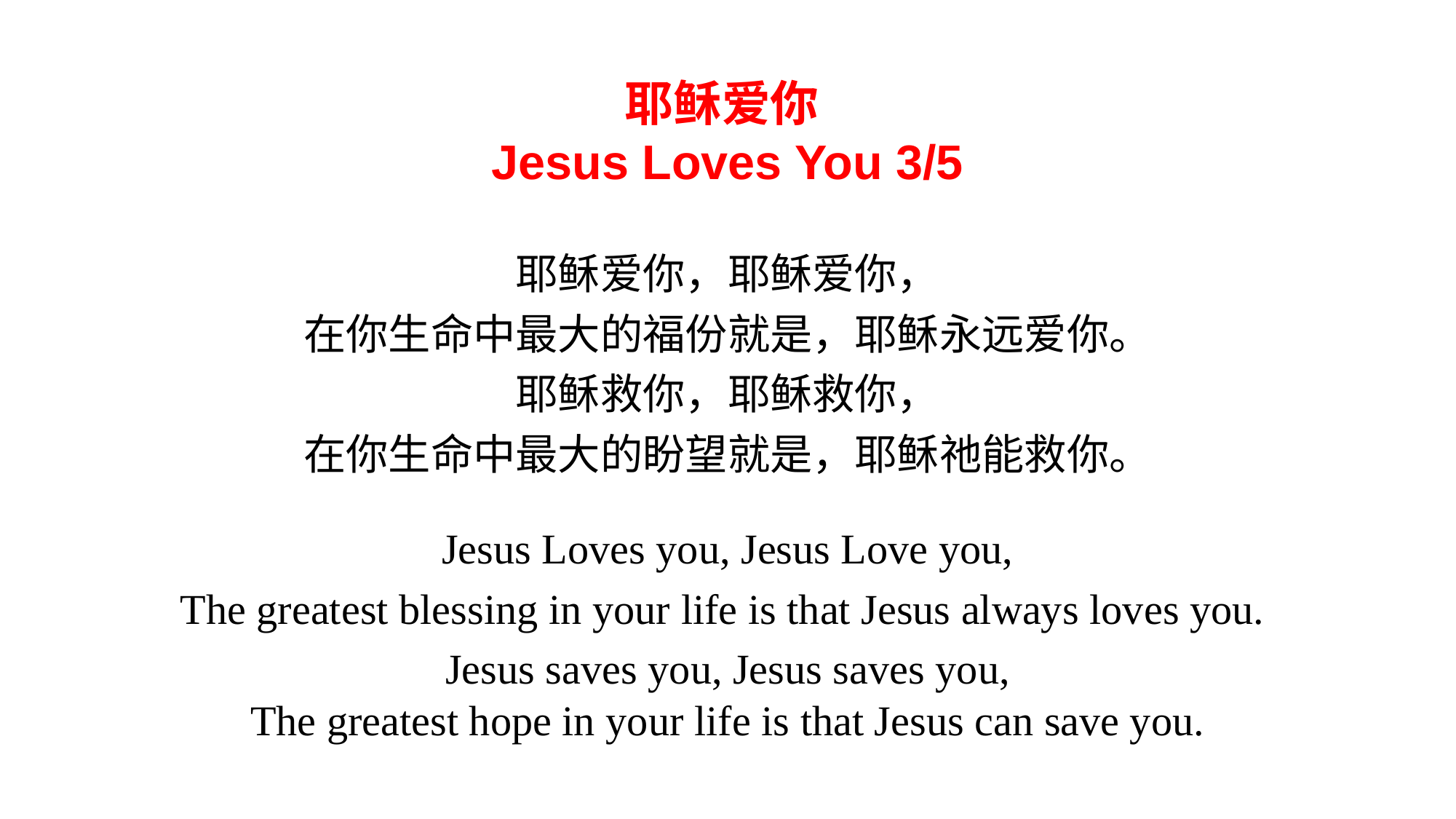

# 耶稣爱你 Jesus Loves You 3/5
耶稣爱你，耶稣爱你，
在你生命中最大的福份就是，耶稣永远爱你。
耶稣救你，耶稣救你，
在你生命中最大的盼望就是，耶稣祂能救你。

Jesus Loves you, Jesus Love you,
The greatest blessing in your life is that Jesus always loves you.
Jesus saves you, Jesus saves you,
The greatest hope in your life is that Jesus can save you.